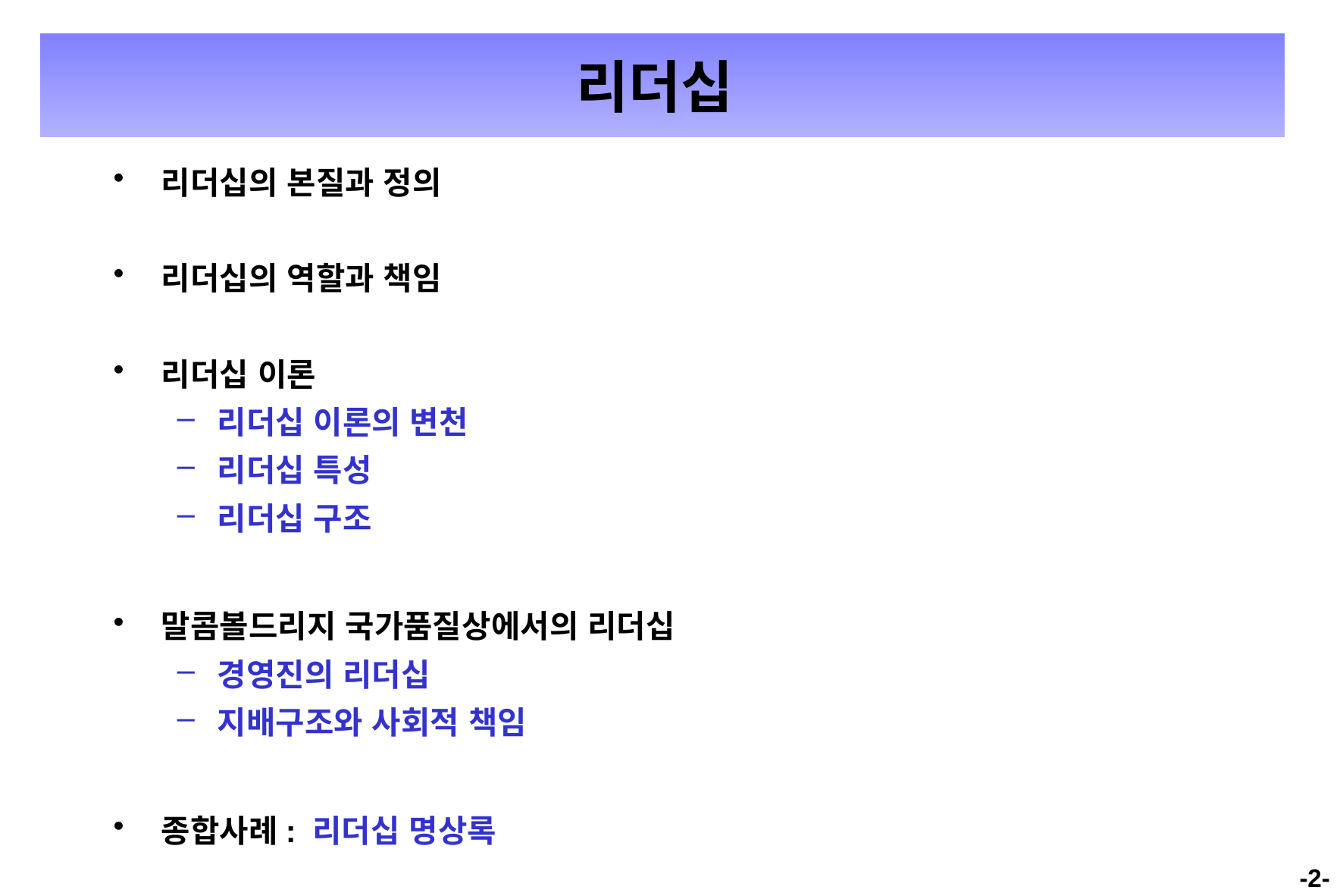

리더십
리더십의 본질과 정의

리더십의 역할과 책임

리더십 이론
리더십 이론의 변천
리더십 특성
리더십 구조

말콤볼드리지 국가품질상에서의 리더십
경영진의 리더십
지배구조와 사회적 책임

종합사례: 리더십 명상록
-2-